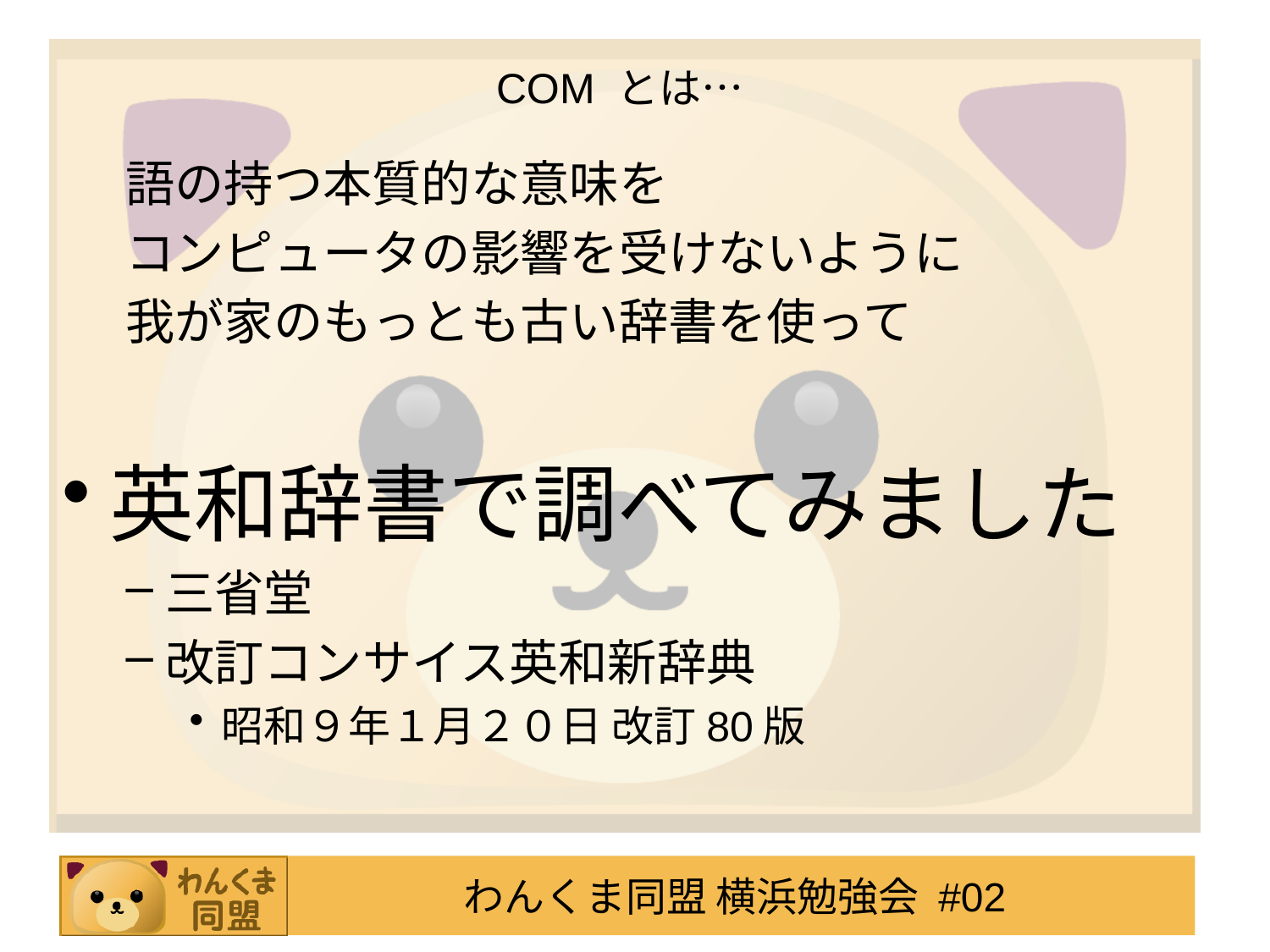

# COM とは…
語の持つ本質的な意味を
コンピュータの影響を受けないように
我が家のもっとも古い辞書を使って

英和辞書で調べてみました
三省堂
改訂コンサイス英和新辞典
昭和９年１月２０日 改訂80版